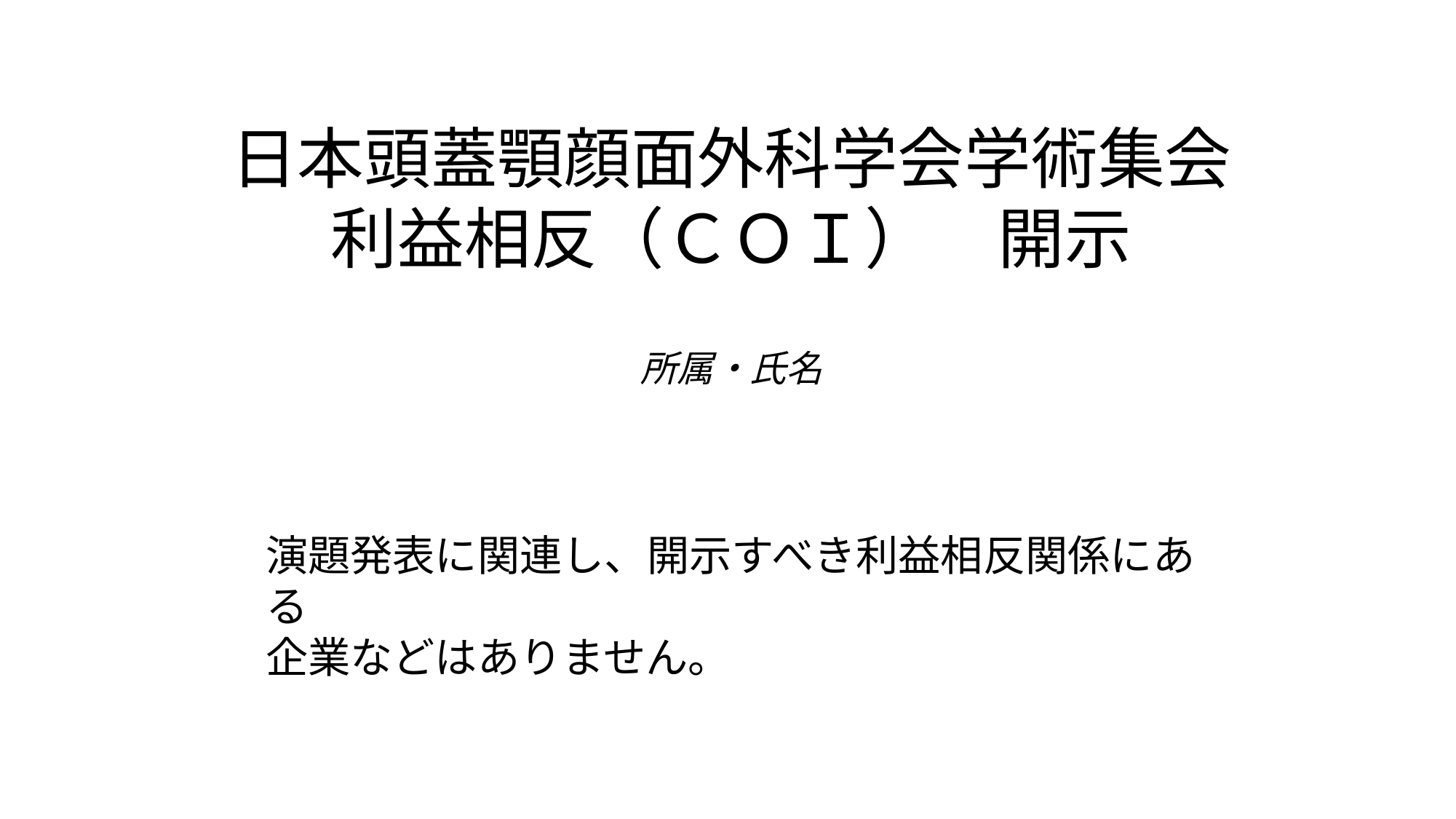

# 日本頭蓋顎顔面外科学会学術集会 利益相反（ＣＯＩ）　開示 所属・氏名
演題発表に関連し、開示すべき利益相反関係にある
企業などはありません。